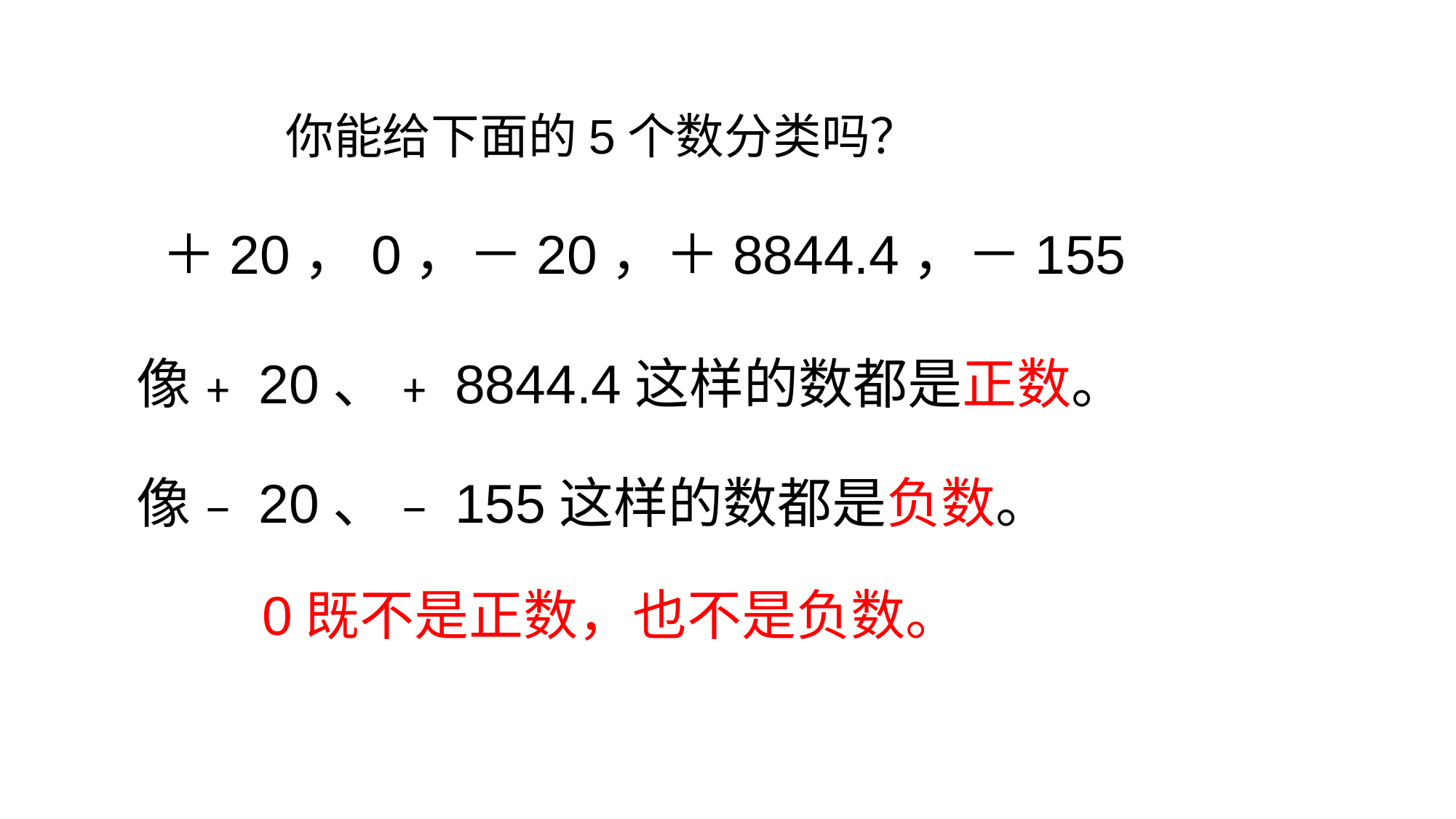

你能给下面的5个数分类吗？
＋20，0，－20，＋8844.4，－155
像﹢20、﹢8844.4这样的数都是正数。
像﹣20、﹣155这样的数都是负数。
0既不是正数，也不是负数。